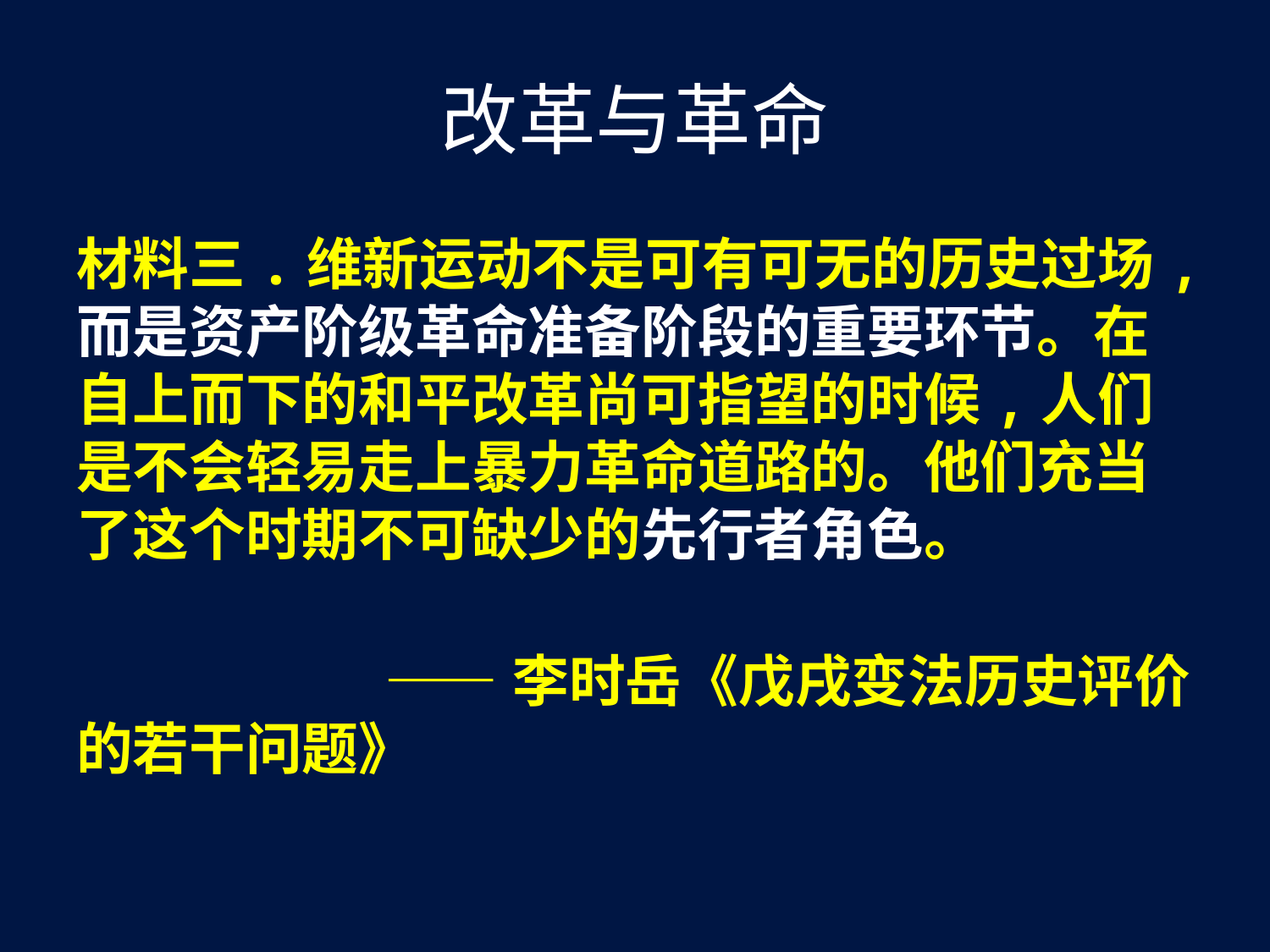

# 改革与革命
材料三.维新运动不是可有可无的历史过场,而是资产阶级革命准备阶段的重要环节。在自上而下的和平改革尚可指望的时候,人们是不会轻易走上暴力革命道路的。他们充当了这个时期不可缺少的先行者角色。
                        ——李时岳《戊戌变法历史评价的若干问题》